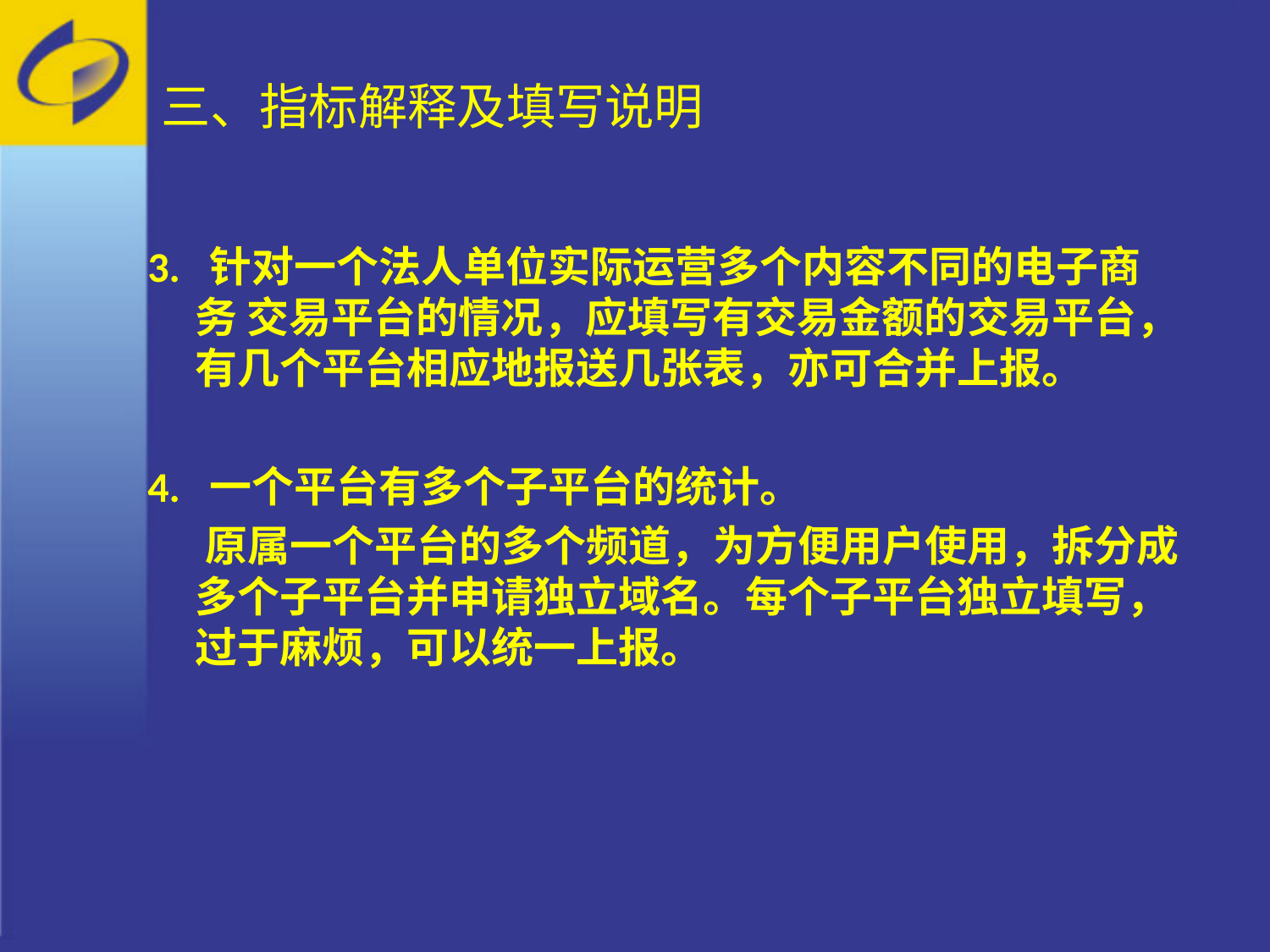

3.  针对一个法人单位实际运营多个内容不同的电子商务 交易平台的情况，应填写有交易金额的交易平台，有几个平台相应地报送几张表，亦可合并上报。

4.  一个平台有多个子平台的统计。
     原属一个平台的多个频道，为方便用户使用，拆分成多个子平台并申请独立域名。每个子平台独立填写，过于麻烦，可以统一上报。

三、指标解释及填写说明